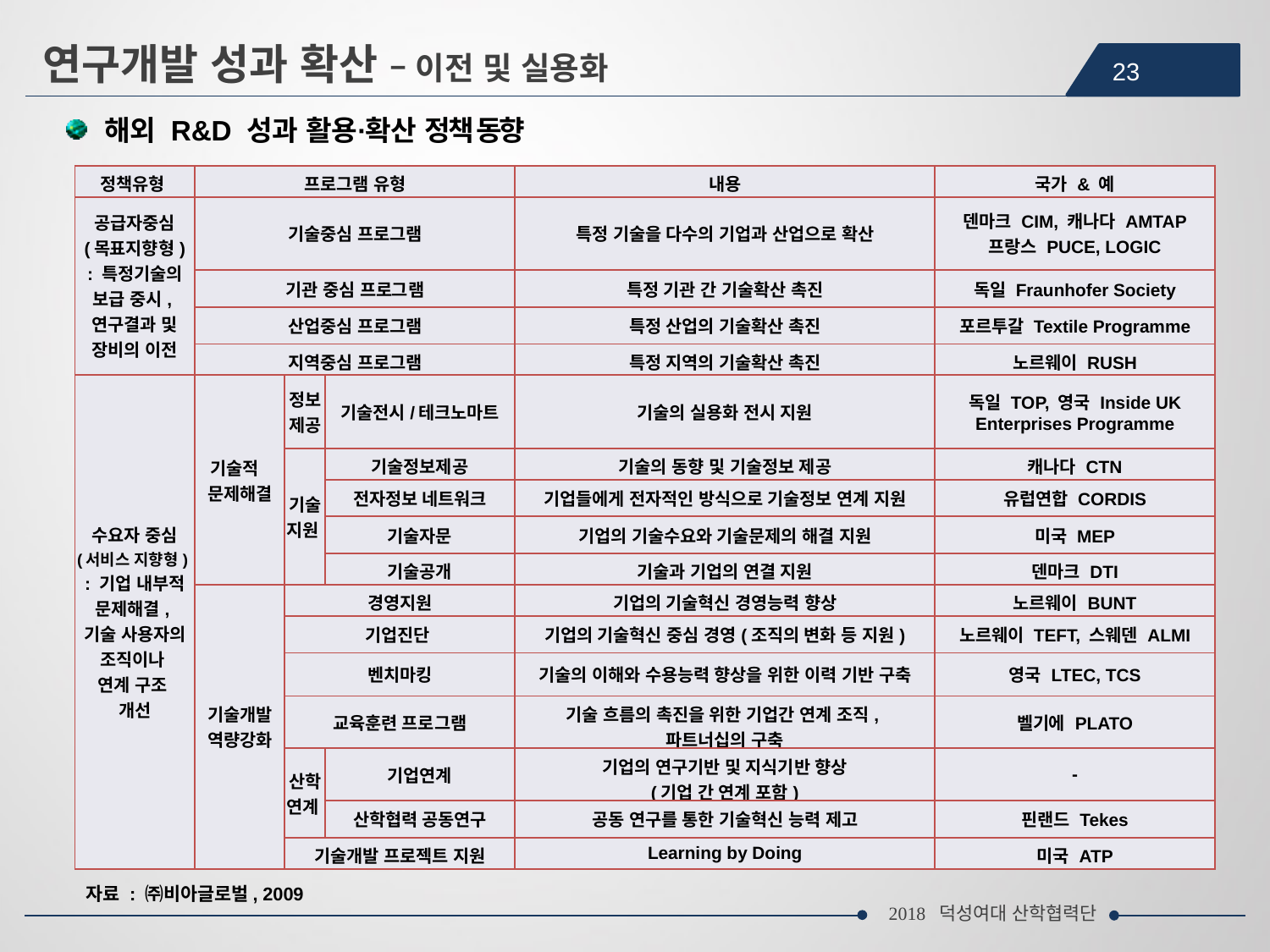

연구개발 성과 확산 – 이전 및 실용화

23
해외 R&D 성과 활용∙확산 정책 동향
| 정책유형 | 프로그램 유형 |  |  | 내용 | 국가 & 예 |
| --- | --- | --- | --- | --- | --- |
| 공급자중심 (목표지향형) : 특정기술의 보급 중시, 연구결과 및 장비의 이전 | 기술중심 프로그램 |  |  | 특정 기술을 다수의 기업과 산업으로 확산 | 덴마크 CIM, 캐나다 AMTAP 프랑스 PUCE, LOGIC |
|  | 기관 중심 프로그램 |  |  | 특정 기관 간 기술확산 촉진 | 독일 Fraunhofer Society |
|  | 산업중심 프로그램 |  |  | 특정 산업의 기술확산 촉진 | 포르투갈 Textile Programme |
|  | 지역중심 프로그램 |  |  | 특정 지역의 기술확산 촉진 | 노르웨이 RUSH |
| 수요자 중심 (서비스 지향형) : 기업 내부적 문제해결, 기술 사용자의 조직이나 연계 구조 개선 | 기술적 문제해결 | 정보제공 | 기술전시/테크노마트 | 기술의 실용화 전시 지원 | 독일 TOP, 영국 Inside UK Enterprises Programme |
|  |  | 기술지원 | 기술정보제공 | 기술의 동향 및 기술정보 제공 | 캐나다 CTN |
|  |  |  | 전자정보 네트워크 | 기업들에게 전자적인 방식으로 기술정보 연계 지원 | 유럽연합 CORDIS |
|  |  |  | 기술자문 | 기업의 기술수요와 기술문제의 해결 지원 | 미국 MEP |
|  |  |  | 기술공개 | 기술과 기업의 연결 지원 | 덴마크 DTI |
|  | 기술개발 역량강화 | 경영지원 |  | 기업의 기술혁신 경영능력 향상 | 노르웨이 BUNT |
|  |  | 기업진단 |  | 기업의 기술혁신 중심 경영(조직의 변화 등 지원) | 노르웨이 TEFT, 스웨덴 ALMI |
|  |  | 벤치마킹 |  | 기술의 이해와 수용능력 향상을 위한 이력 기반 구축 | 영국 LTEC, TCS |
|  |  | 교육훈련 프로그램 |  | 기술 흐름의 촉진을 위한 기업간 연계 조직, 파트너십의 구축 | 벨기에 PLATO |
|  |  | 산학연계 | 기업연계 | 기업의 연구기반 및 지식기반 향상 (기업 간 연계 포함) | - |
|  |  |  | 산학협력 공동연구 | 공동 연구를 통한 기술혁신 능력 제고 | 핀랜드 Tekes |
|  |  | 기술개발 프로젝트 지원 |  | Learning by Doing | 미국 ATP |
자료 : ㈜비아글로벌, 2009